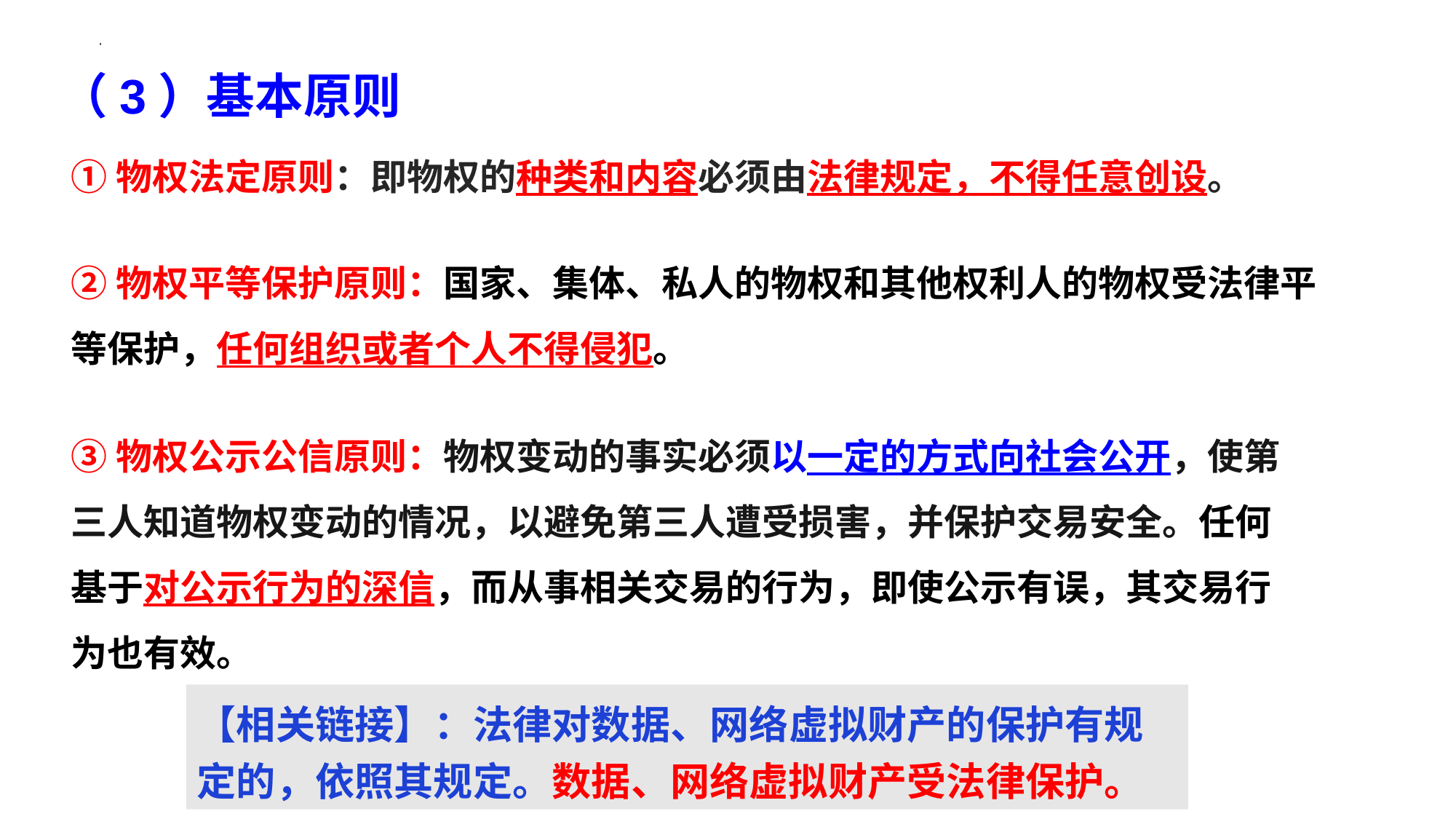

（3）基本原则
①物权法定原则：即物权的种类和内容必须由法律规定，不得任意创设。
②物权平等保护原则：国家、集体、私人的物权和其他权利人的物权受法律平等保护，任何组织或者个人不得侵犯。
③物权公示公信原则：物权变动的事实必须以一定的方式向社会公开，使第三人知道物权变动的情况，以避免第三人遭受损害，并保护交易安全。任何基于对公示行为的深信，而从事相关交易的行为，即使公示有误，其交易行为也有效。

【相关链接】：法律对数据、网络虚拟财产的保护有规定的，依照其规定。数据、网络虚拟财产受法律保护。